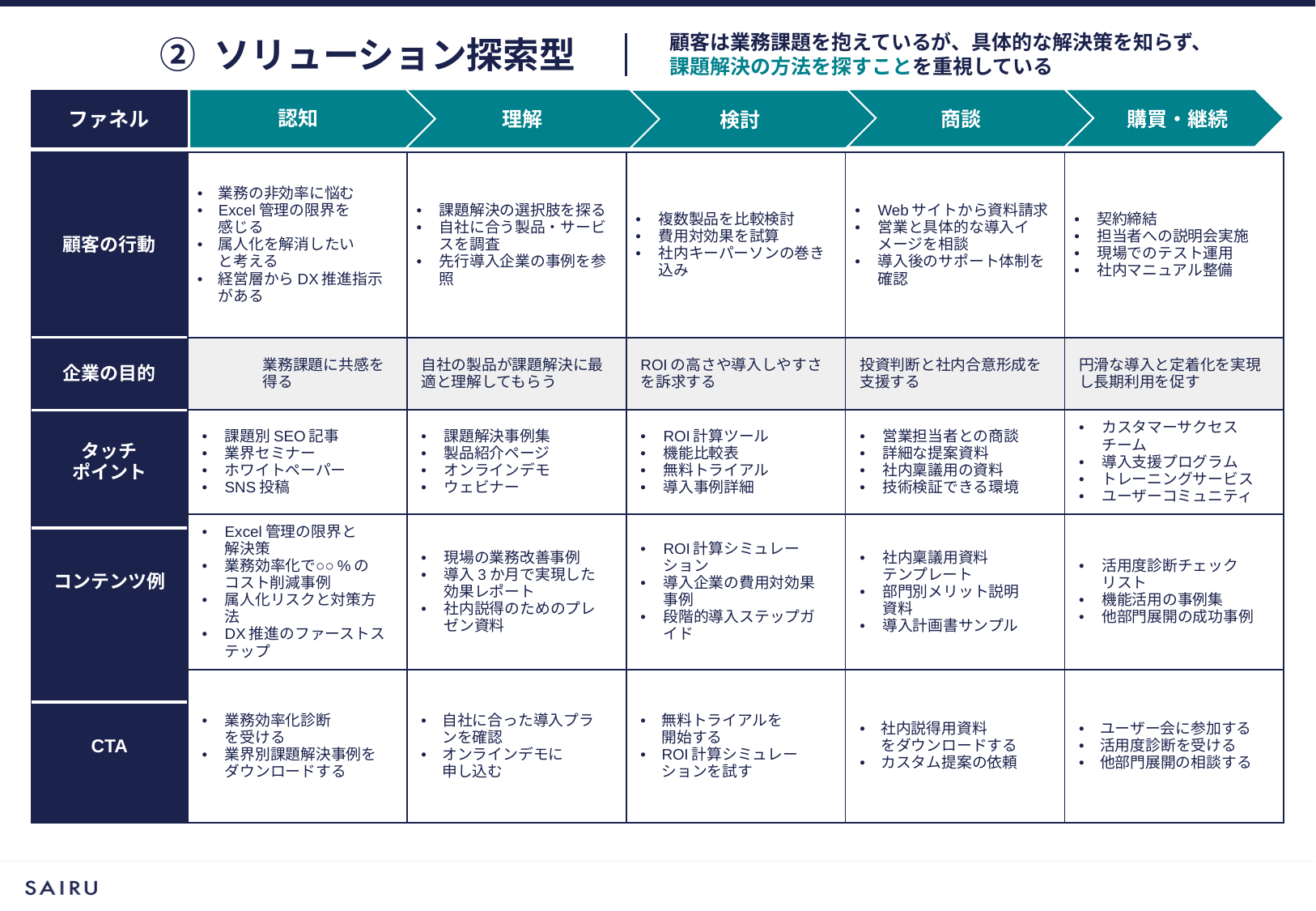

認知
顧客は業務課題を抱えているが、具体的な解決策を知らず、
課題解決の方法を探すことを重視している
② ソリューション探索型

検討
認知

ファネル
理解
商談
購買・継続
| 顧客の行動 | 業務の非効率に悩む Excel管理の限界を 感じる 属人化を解消したい と考える 経営層からDX推進指示がある | 課題解決の選択肢を探る 自社に合う製品・サービスを調査 先行導入企業の事例を参照 | 複数製品を比較検討 費用対効果を試算 社内キーパーソンの巻き込み | Webサイトから資料請求 営業と具体的な導入イメージを相談 導入後のサポート体制を確認 | 契約締結 担当者への説明会実施 現場でのテスト運用 社内マニュアル整備 |
| --- | --- | --- | --- | --- | --- |
| 企業の目的 | 業務課題に共感を得る | 自社の製品が課題解決に最適と理解してもらう | ROIの高さや導入しやすさを訴求する | 投資判断と社内合意形成を支援する | 円滑な導入と定着化を実現し長期利用を促す |
| タッチ ポイント | 課題別SEO記事 業界セミナー ホワイトペーパー SNS投稿 | 課題解決事例集 製品紹介ページ オンラインデモ ウェビナー | ROI計算ツール 機能比較表 無料トライアル 導入事例詳細 | 営業担当者との商談 詳細な提案資料 社内稟議用の資料 技術検証できる環境 | カスタマーサクセスチーム 導入支援プログラム トレーニングサービス ユーザーコミュニティ |
| コンテンツ例 | Excel管理の限界と 解決策 業務効率化で○○%の コスト削減事例 属人化リスクと対策方法 DX推進のファーストステップ | 現場の業務改善事例 導入3か月で実現した 効果レポート 社内説得のためのプレゼン資料 | ROI計算シミュレーション 導入企業の費用対効果事例 段階的導入ステップガイド | 社内稟議用資料 テンプレート 部門別メリット説明 資料 導入計画書サンプル | 活用度診断チェック リスト 機能活用の事例集 他部門展開の成功事例 |
| CTA | 業務効率化診断 を受ける 業界別課題解決事例をダウンロードする | 自社に合った導入プランを確認 オンラインデモに 申し込む | 無料トライアルを 開始する ROI計算シミュレーションを試す | 社内説得用資料 をダウンロードする カスタム提案の依頼 | ユーザー会に参加する 活用度診断を受ける 他部門展開の相談する |